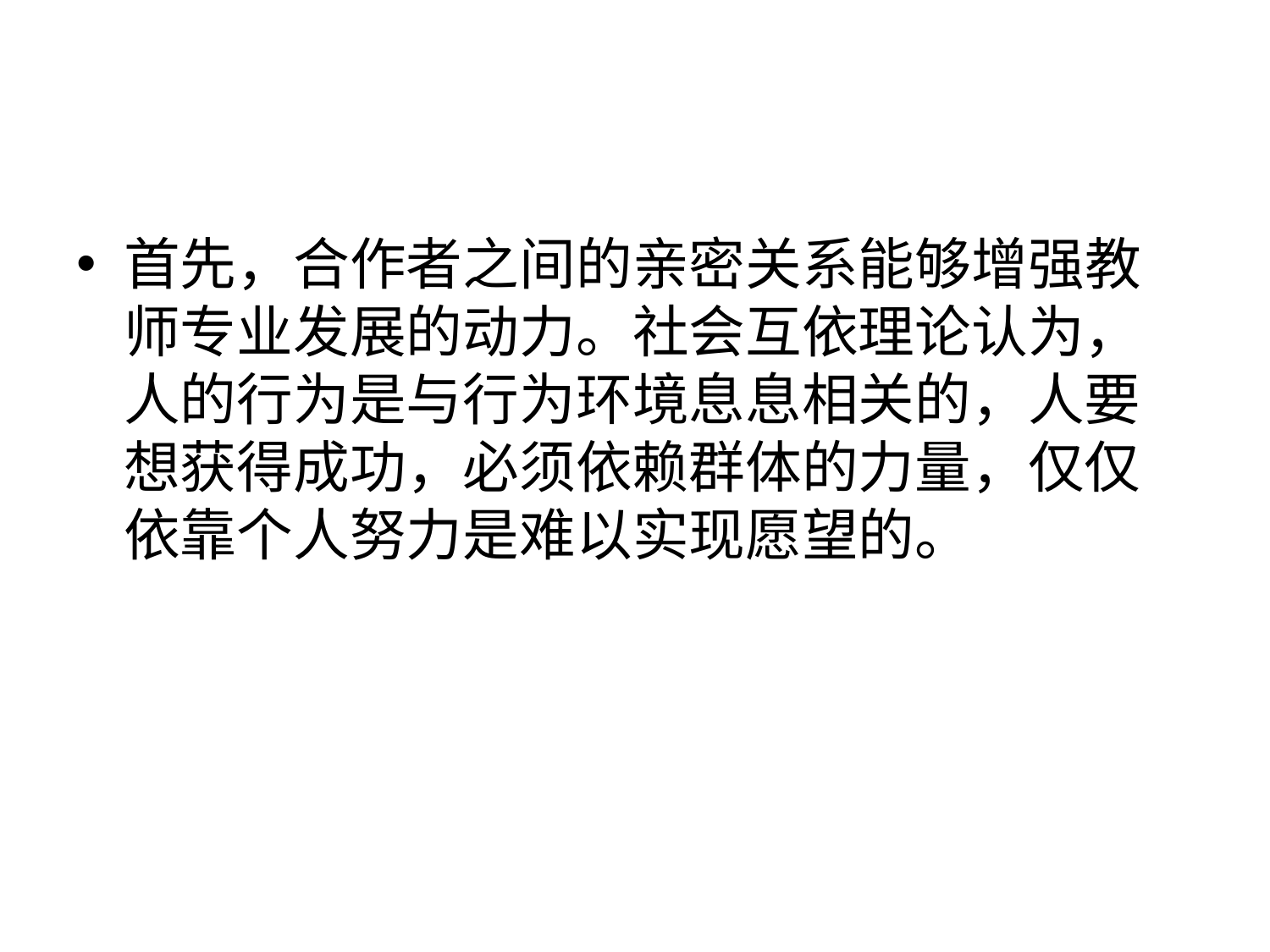

#
首先，合作者之间的亲密关系能够增强教师专业发展的动力。社会互依理论认为，人的行为是与行为环境息息相关的，人要想获得成功，必须依赖群体的力量，仅仅依靠个人努力是难以实现愿望的。